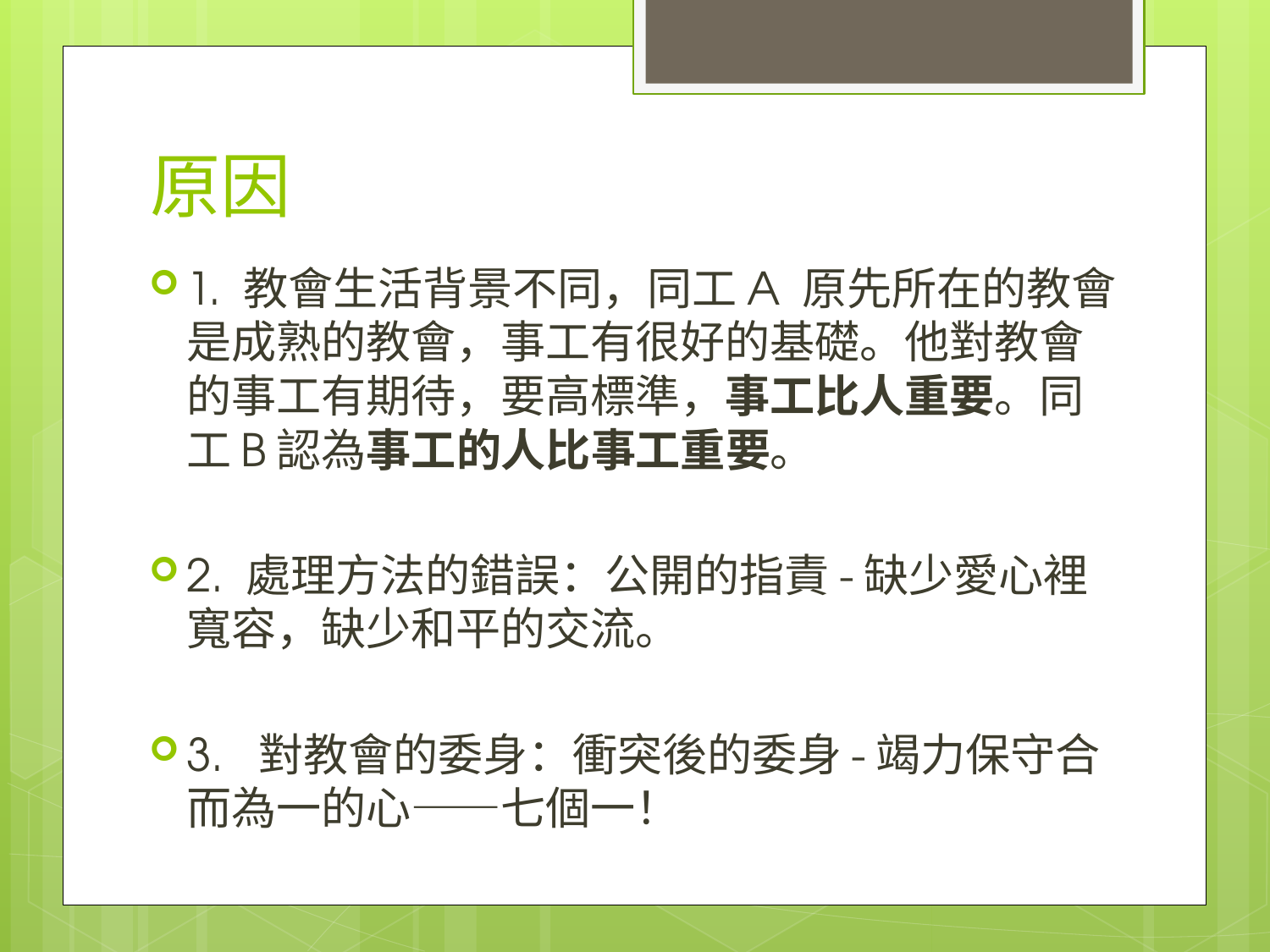

# 原因
1. 教會生活背景不同，同工A 原先所在的教會是成熟的教會，事工有很好的基礎。他對教會的事工有期待，要高標準，事工比人重要。同工B認為事工的人比事工重要。

2. 處理方法的錯誤：公開的指責-缺少愛心裡寬容，缺少和平的交流。

3.  對教會的委身：衝突後的委身-竭力保守合而為一的心——七個一！